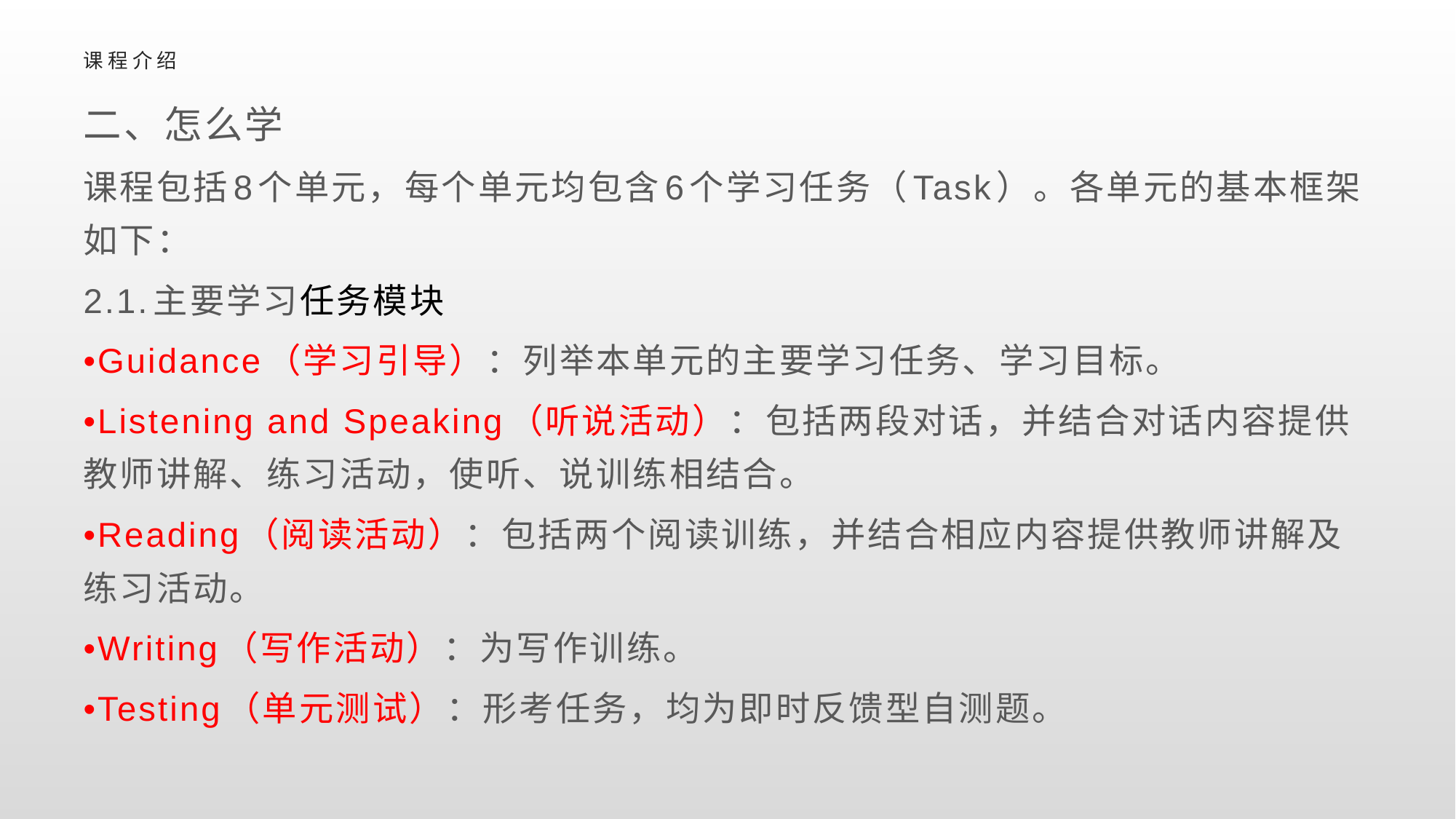

# 课程介绍
二、怎么学
课程包括8个单元，每个单元均包含6个学习任务（Task）。各单元的基本框架如下：
2.1.主要学习任务模块
•Guidance（学习引导）：列举本单元的主要学习任务、学习目标。
•Listening and Speaking（听说活动）：包括两段对话，并结合对话内容提供教师讲解、练习活动，使听、说训练相结合。
•Reading（阅读活动）：包括两个阅读训练，并结合相应内容提供教师讲解及练习活动。
•Writing（写作活动）：为写作训练。
•Testing（单元测试）：形考任务，均为即时反馈型自测题。